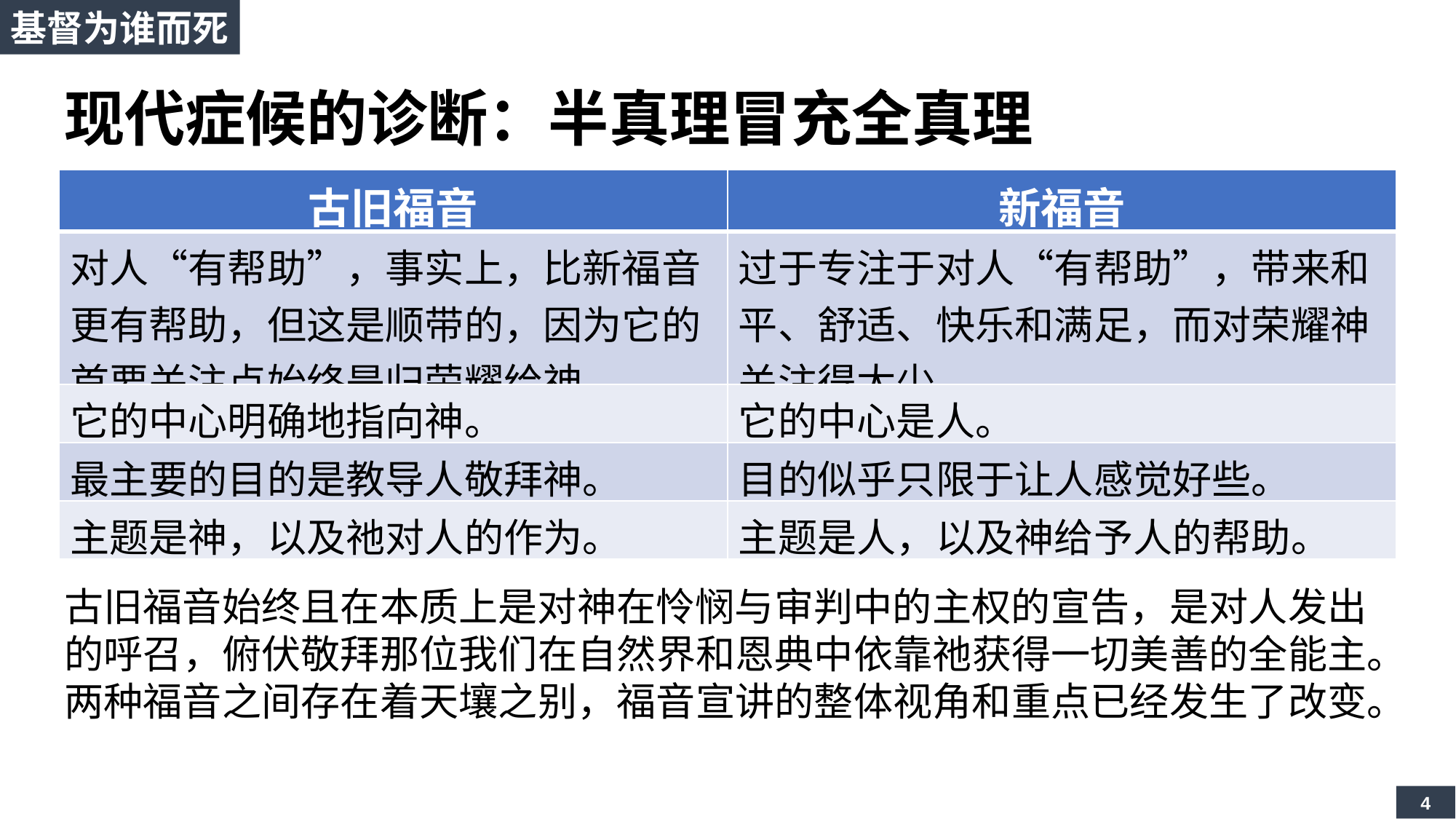

基督为谁而死
现代症候的诊断：半真理冒充全真理
| 古旧福音 | 新福音 |
| --- | --- |
| 对人“有帮助”，事实上，比新福音更有帮助，但这是顺带的，因为它的首要关注点始终是归荣耀给神。 | 过于专注于对人“有帮助”，带来和平、舒适、快乐和满足，而对荣耀神关注得太少。 |
| 它的中心明确地指向神。 | 它的中心是人。 |
| 最主要的目的是教导人敬拜神。 | 目的似乎只限于让人感觉好些。 |
| 主题是神，以及祂对人的作为。 | 主题是人，以及神给予人的帮助。 |
古旧福音始终且在本质上是对神在怜悯与审判中的主权的宣告，是对人发出的呼召，俯伏敬拜那位我们在自然界和恩典中依靠祂获得一切美善的全能主。
两种福音之间存在着天壤之别，福音宣讲的整体视角和重点已经发生了改变。
4